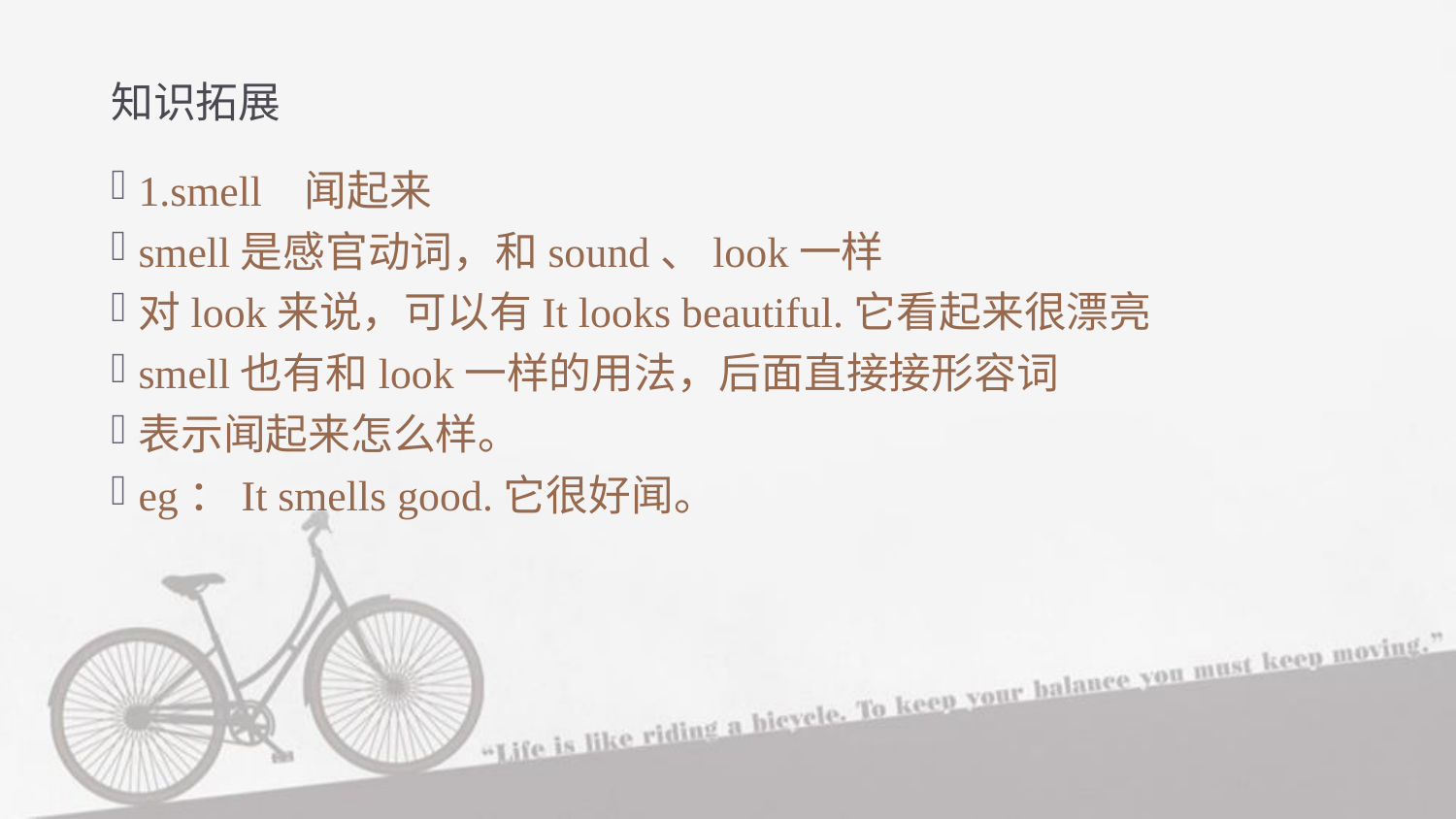

# 知识拓展
1.smell   闻起来
smell是感官动词，和sound、look一样
对look来说，可以有It looks beautiful.它看起来很漂亮
smell也有和look一样的用法，后面直接接形容词
表示闻起来怎么样。
eg：It smells good.它很好闻。